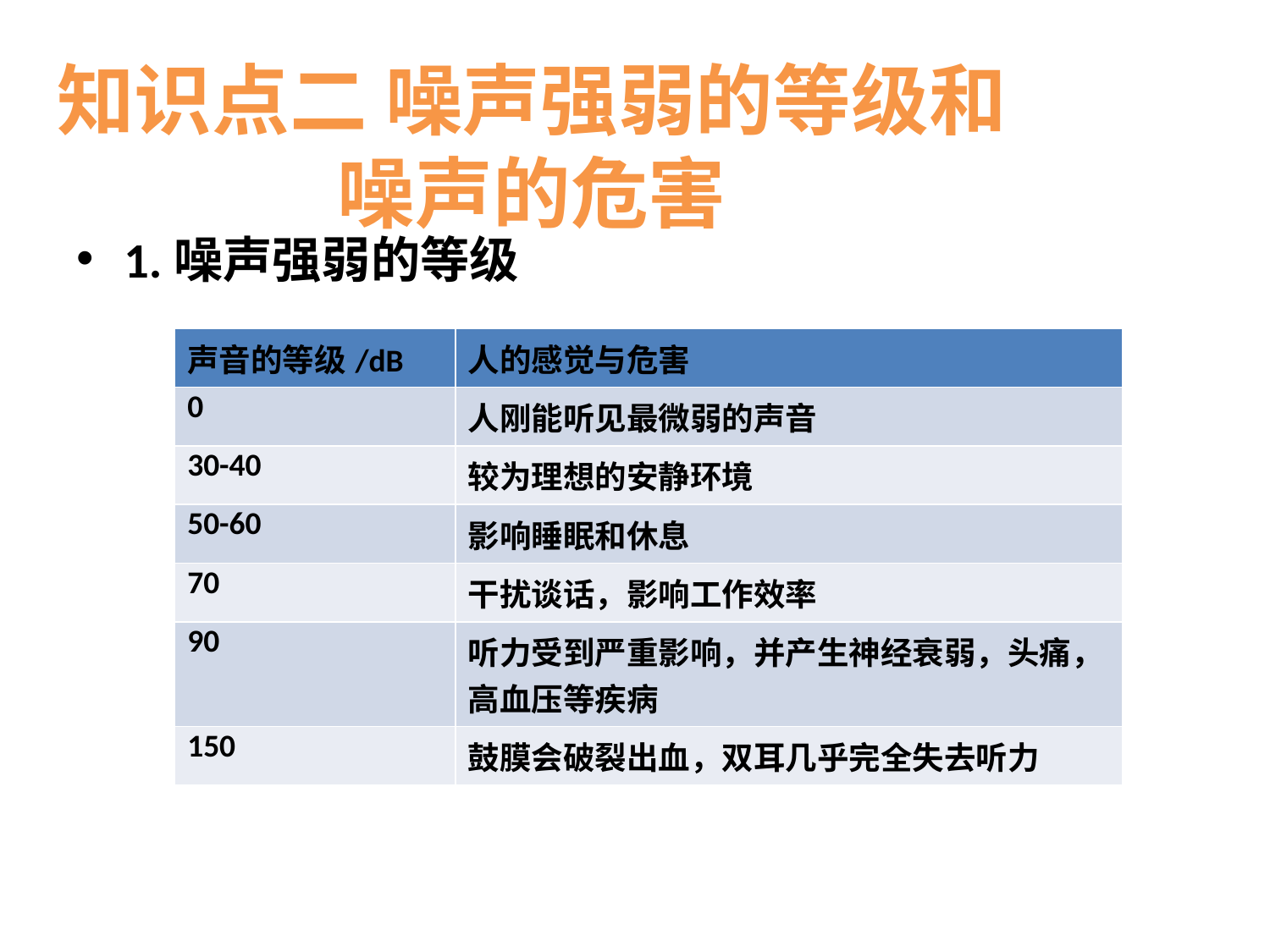

# 知识点二 噪声强弱的等级和噪声的危害
1.噪声强弱的等级

| 声音的等级/dB | 人的感觉与危害 |
| --- | --- |
| 0 | 人刚能听见最微弱的声音 |
| 30-40 | 较为理想的安静环境 |
| 50-60 | 影响睡眠和休息 |
| 70 | 干扰谈话，影响工作效率 |
| 90 | 听力受到严重影响，并产生神经衰弱，头痛，高血压等疾病 |
| 150 | 鼓膜会破裂出血，双耳几乎完全失去听力 |